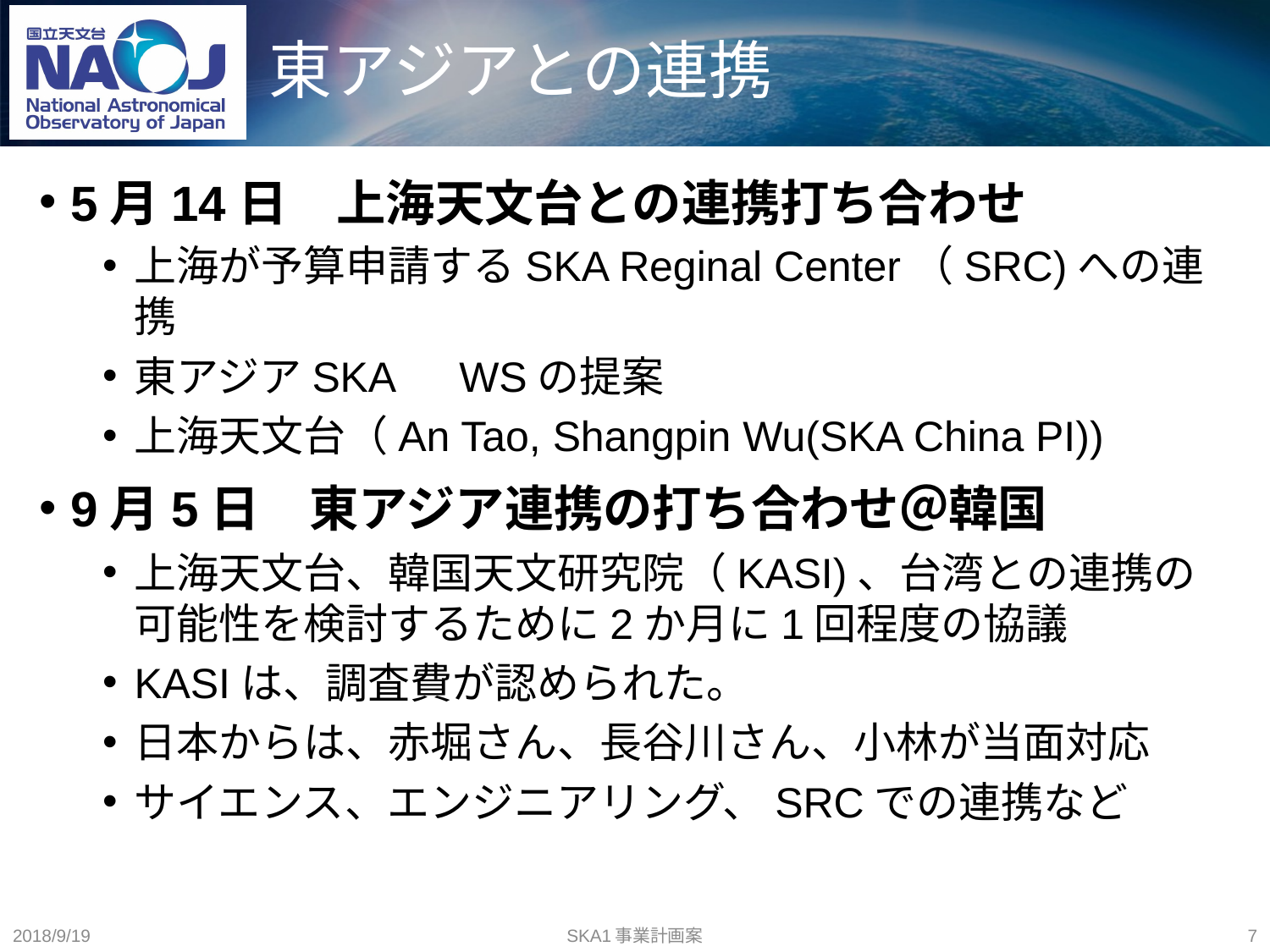

# 東アジアとの連携
5月14日　上海天文台との連携打ち合わせ
上海が予算申請するSKA Reginal Center（SRC)への連携
東アジアSKA　WSの提案
上海天文台（An Tao, Shangpin Wu(SKA China PI))
9月5日　東アジア連携の打ち合わせ＠韓国
上海天文台、韓国天文研究院（KASI)、台湾との連携の可能性を検討するために2か月に1回程度の協議
KASIは、調査費が認められた。
日本からは、赤堀さん、長谷川さん、小林が当面対応
サイエンス、エンジニアリング、SRCでの連携など
SKA1事業計画案
2018/9/19
7